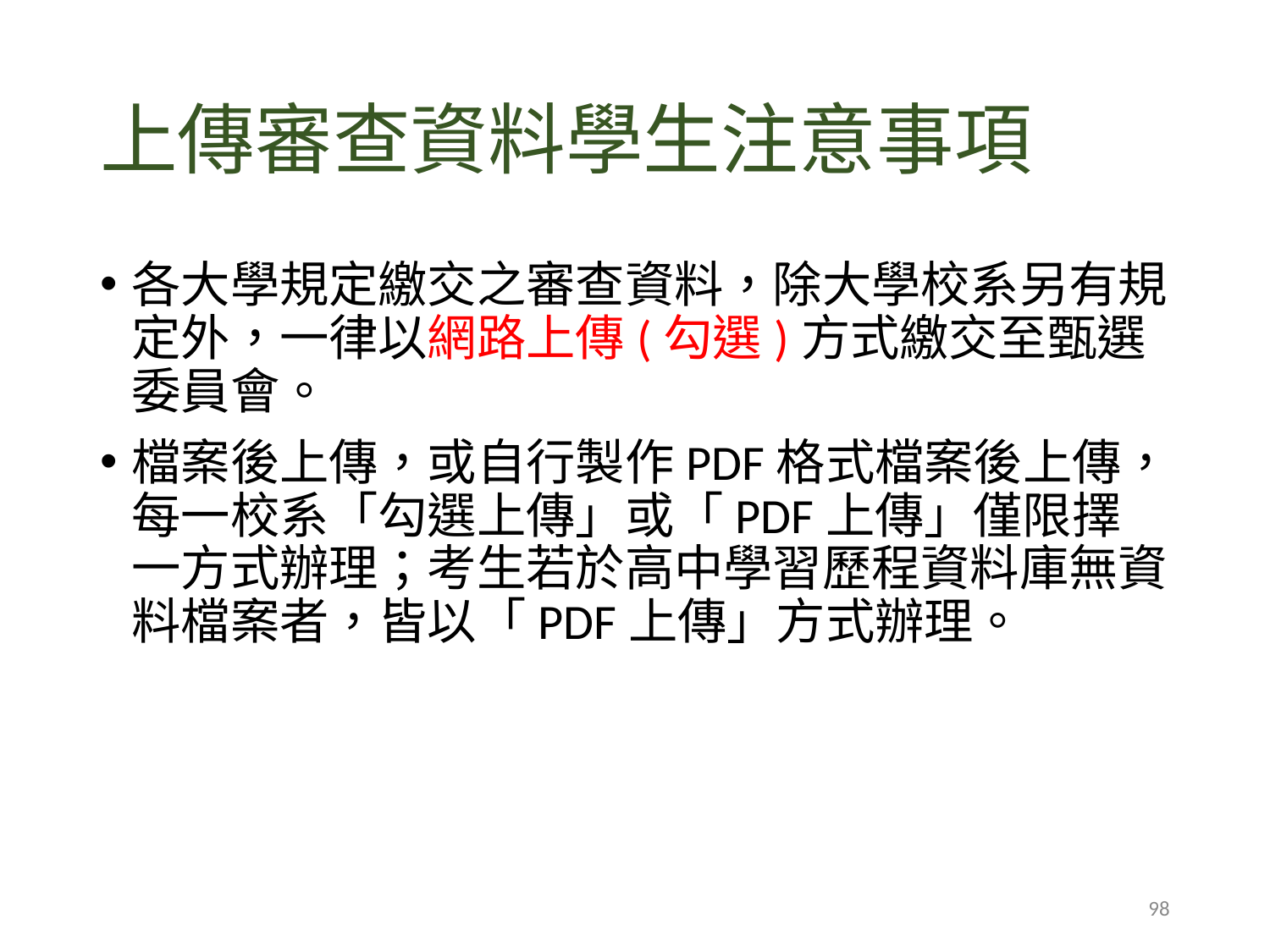

# 上傳審查資料學生注意事項
各大學規定繳交之審查資料，除大學校系另有規定外，一律以網路上傳(勾選)方式繳交至甄選委員會。
檔案後上傳，或自行製作PDF格式檔案後上傳，每一校系「勾選上傳」或「PDF上傳」僅限擇一方式辦理；考生若於高中學習歷程資料庫無資料檔案者，皆以「PDF上傳」方式辦理。
98